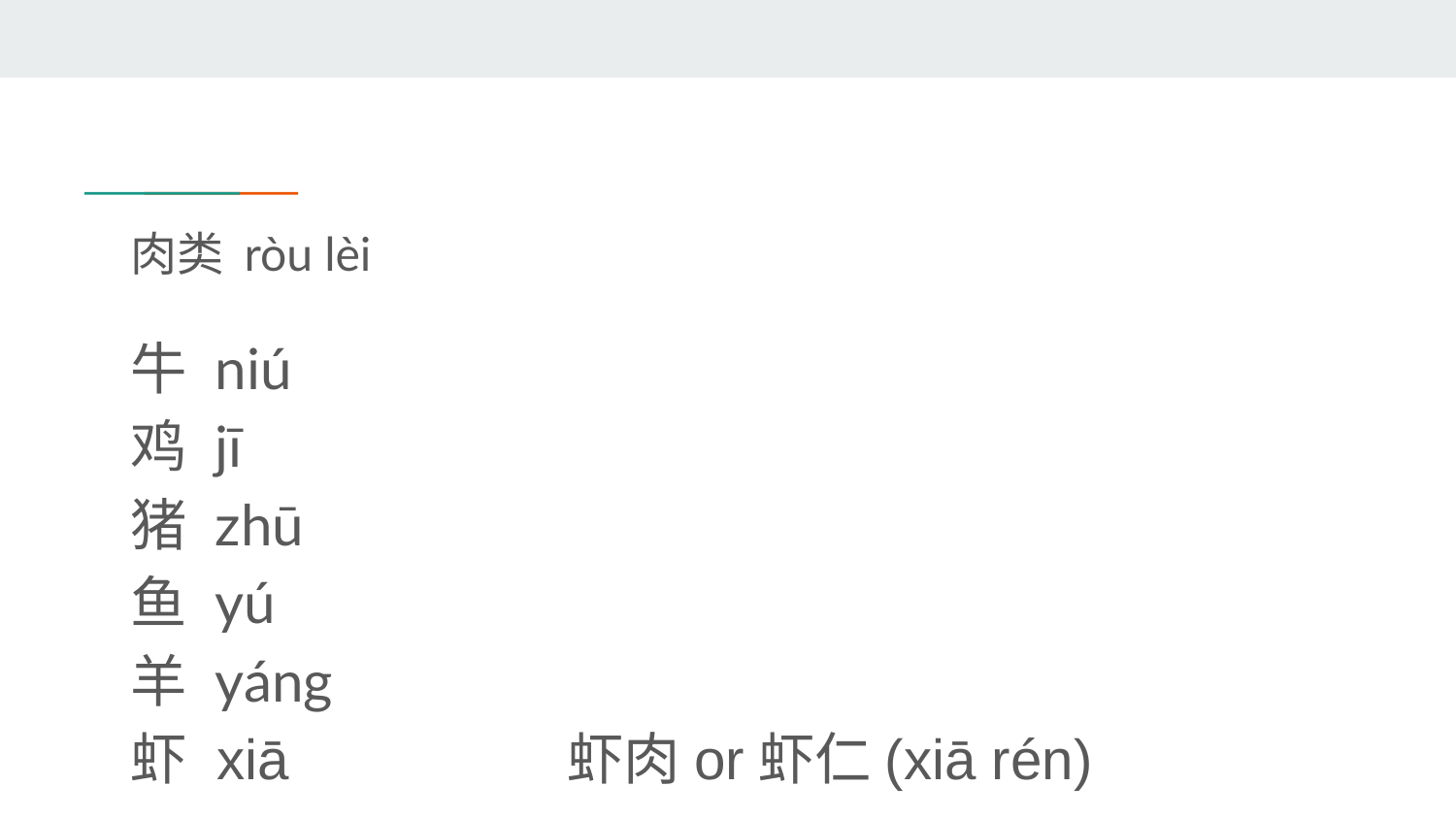

# 肉类 ròu lèi
牛 niú
鸡 jī
猪 zhū
鱼 yú
羊 yáng
虾 xiā		虾肉or虾仁(xiā rén)